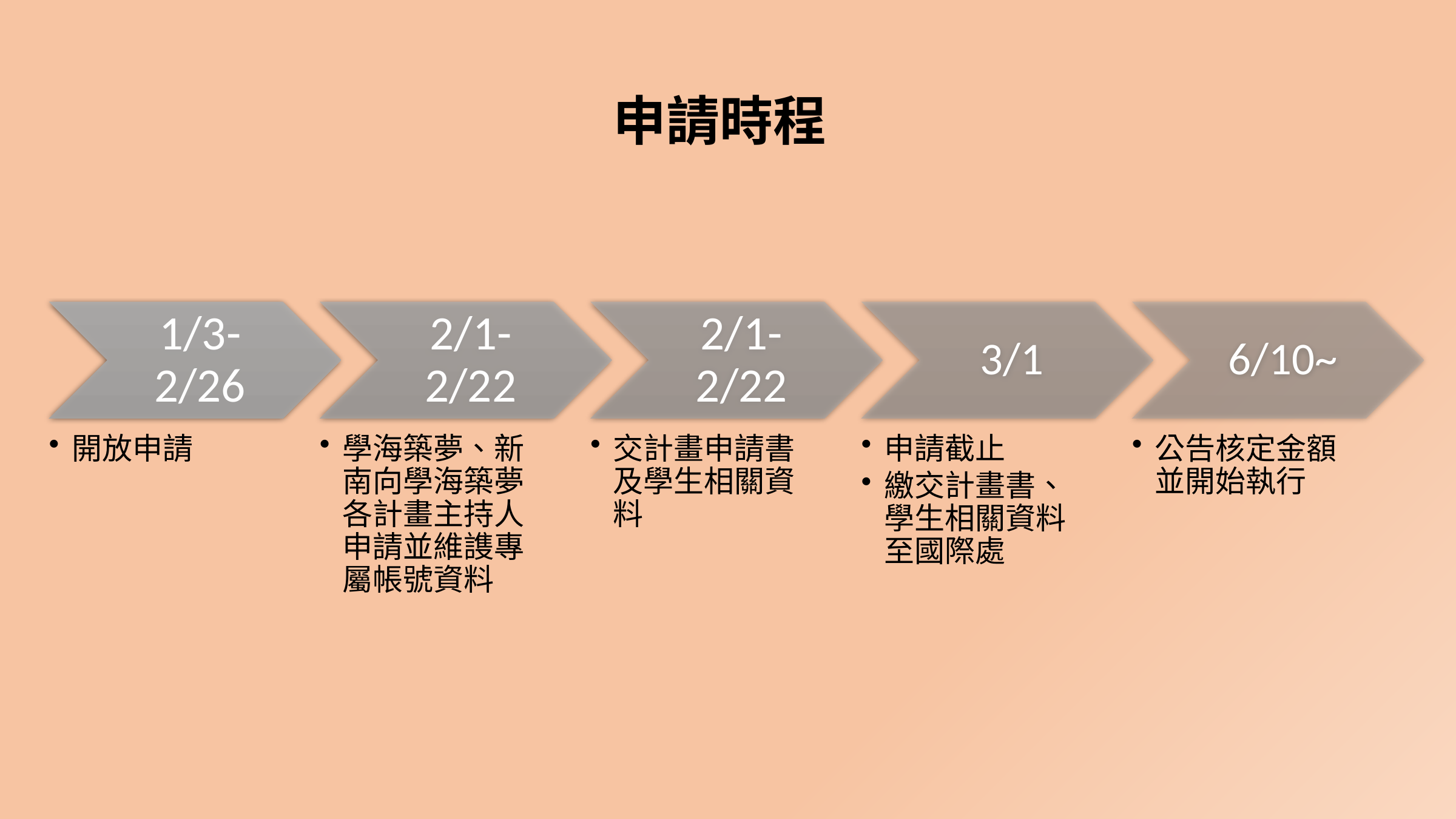

# 申請時程
1/3-2/26
開放申請
2/1-2/22
學海築夢、新南向學海築夢各計畫主持人申請並維謢專屬帳號資料
2/1-2/22
交計畫申請書及學生相關資料
3/1
申請截止
繳交計畫書、學生相關資料至國際處
6/10~
公告核定金額並開始執行